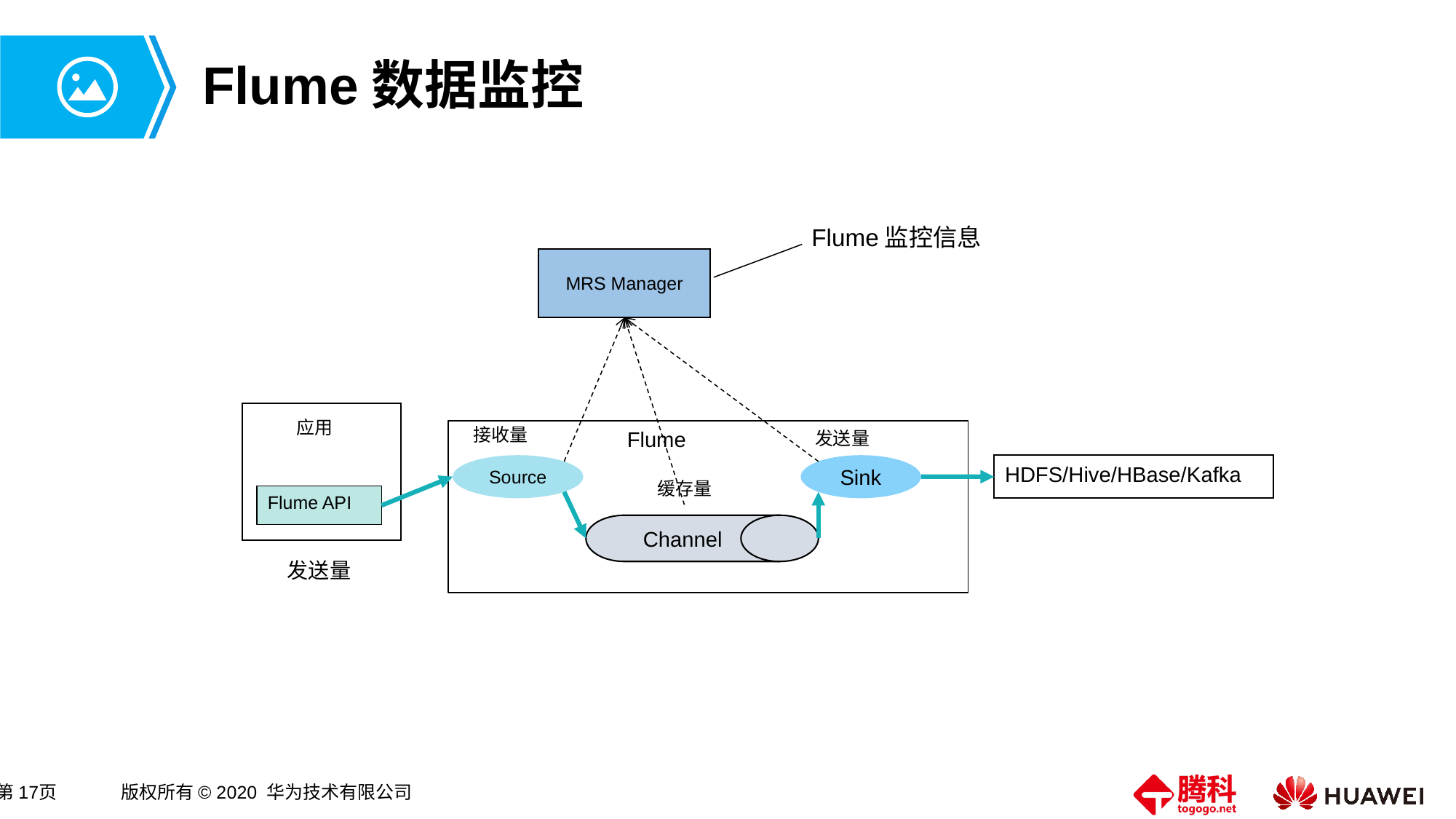

# Flume数据监控

Flume监控信息
MRS Manager

应用
接收量
                            Flume
发送量
Source
Sink
HDFS/Hive/HBase/Kafka
缓存量
Flume API
Channel
发送量